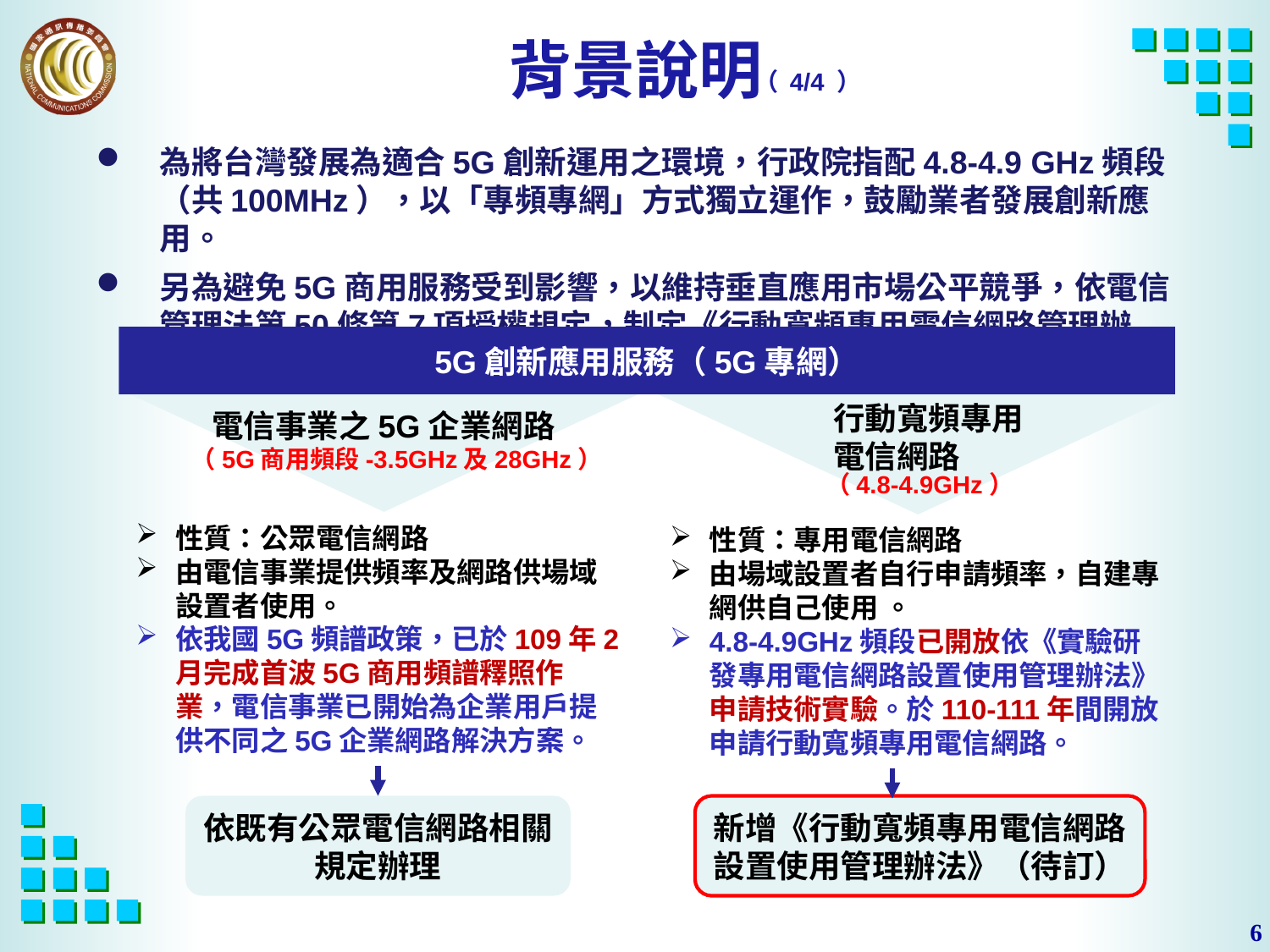

# 背景說明
（ 4/4 ）
為將台灣發展為適合5G創新運用之環境，行政院指配4.8-4.9 GHz頻段（共100MHz），以「專頻專網」方式獨立運作，鼓勵業者發展創新應用。
另為避免5G商用服務受到影響，以維持垂直應用市場公平競爭，依電信管理法第50條第7項授權規定，制定《行動寬頻專用電信網路管理辦法》。
5G創新應用服務（5G專網）

行動寬頻專用電信網路

電信事業之5G企業網路
（5G商用頻段-3.5GHz及28GHz）
（4.8-4.9GHz）
性質：公眾電信網路
由電信事業提供頻率及網路供場域設置者使用。
依我國5G頻譜政策，已於109年2月完成首波5G商用頻譜釋照作業，電信事業已開始為企業用戶提供不同之5G企業網路解決方案。
性質：專用電信網路
由場域設置者自行申請頻率，自建專網供自己使用 。
4.8-4.9GHz頻段已開放依《實驗研發專用電信網路設置使用管理辦法》
申請技術實驗。於110-111年間開放申請行動寬頻專用電信網路。
依既有公眾電信網路相關規定辦理
新增《行動寬頻專用電信網路設置使用管理辦法》（待訂）